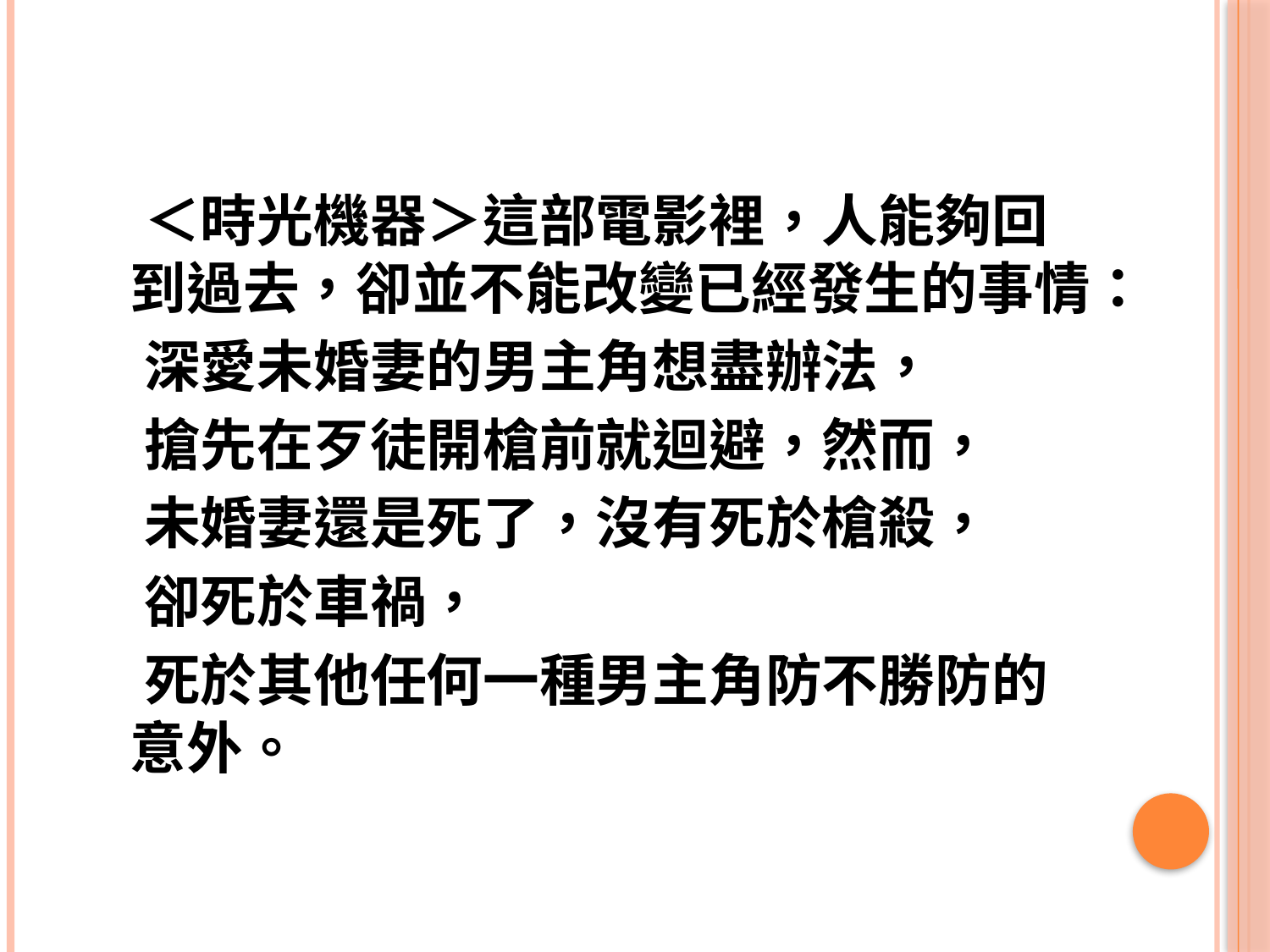

#
   ＜時光機器＞這部電影裡，人能夠回到過去，卻並不能改變已經發生的事情：
   深愛未婚妻的男主角想盡辦法，
   搶先在歹徒開槍前就迴避，然而，
   未婚妻還是死了，沒有死於槍殺，
   卻死於車禍，
   死於其他任何一種男主角防不勝防的意外。